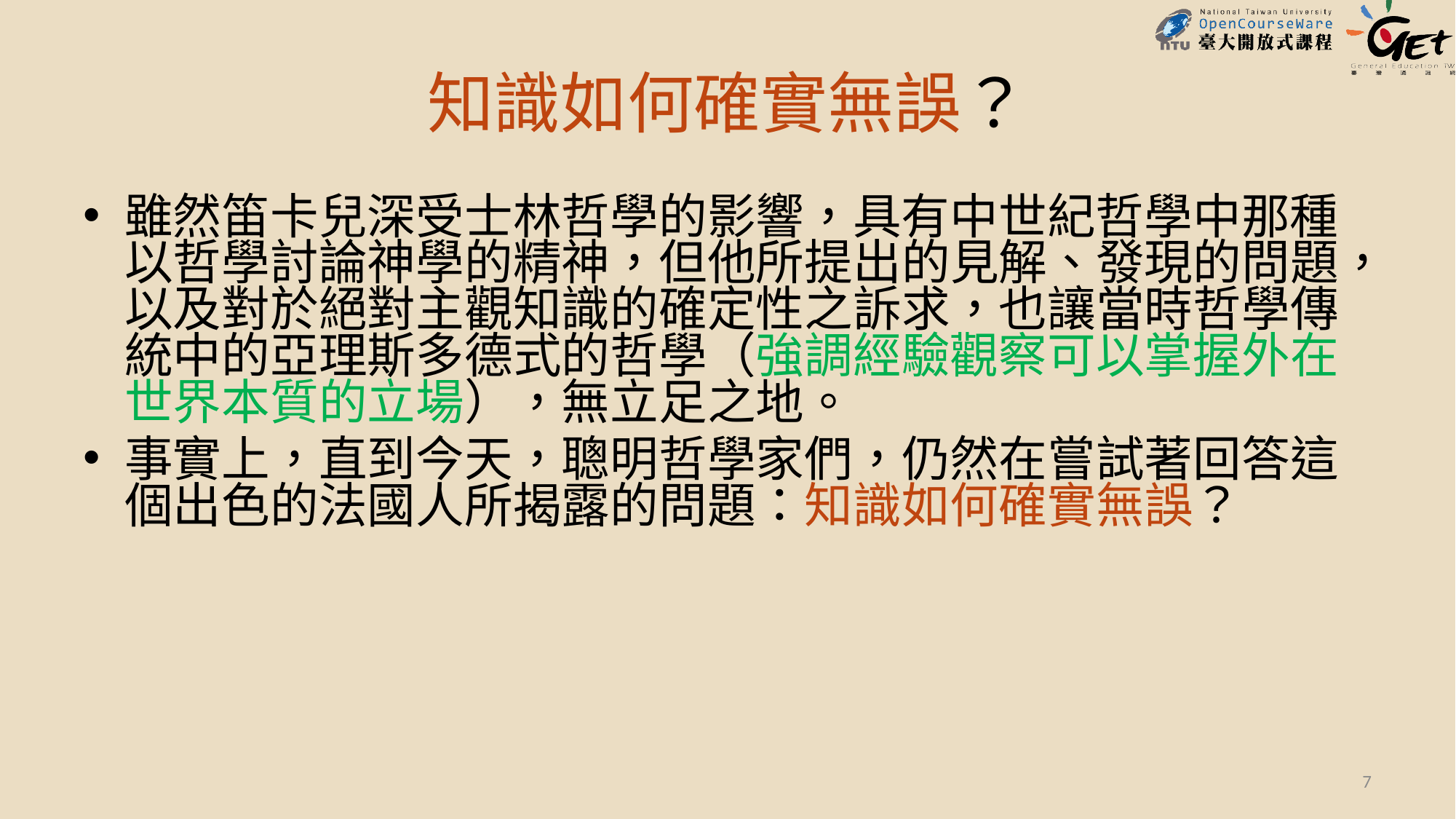

# 知識如何確實無誤？
雖然笛卡兒深受士林哲學的影響，具有中世紀哲學中那種以哲學討論神學的精神，但他所提出的見解、發現的問題，以及對於絕對主觀知識的確定性之訴求，也讓當時哲學傳統中的亞理斯多德式的哲學（強調經驗觀察可以掌握外在世界本質的立場），無立足之地。
事實上，直到今天，聰明哲學家們，仍然在嘗試著回答這個出色的法國人所揭露的問題：知識如何確實無誤？
7